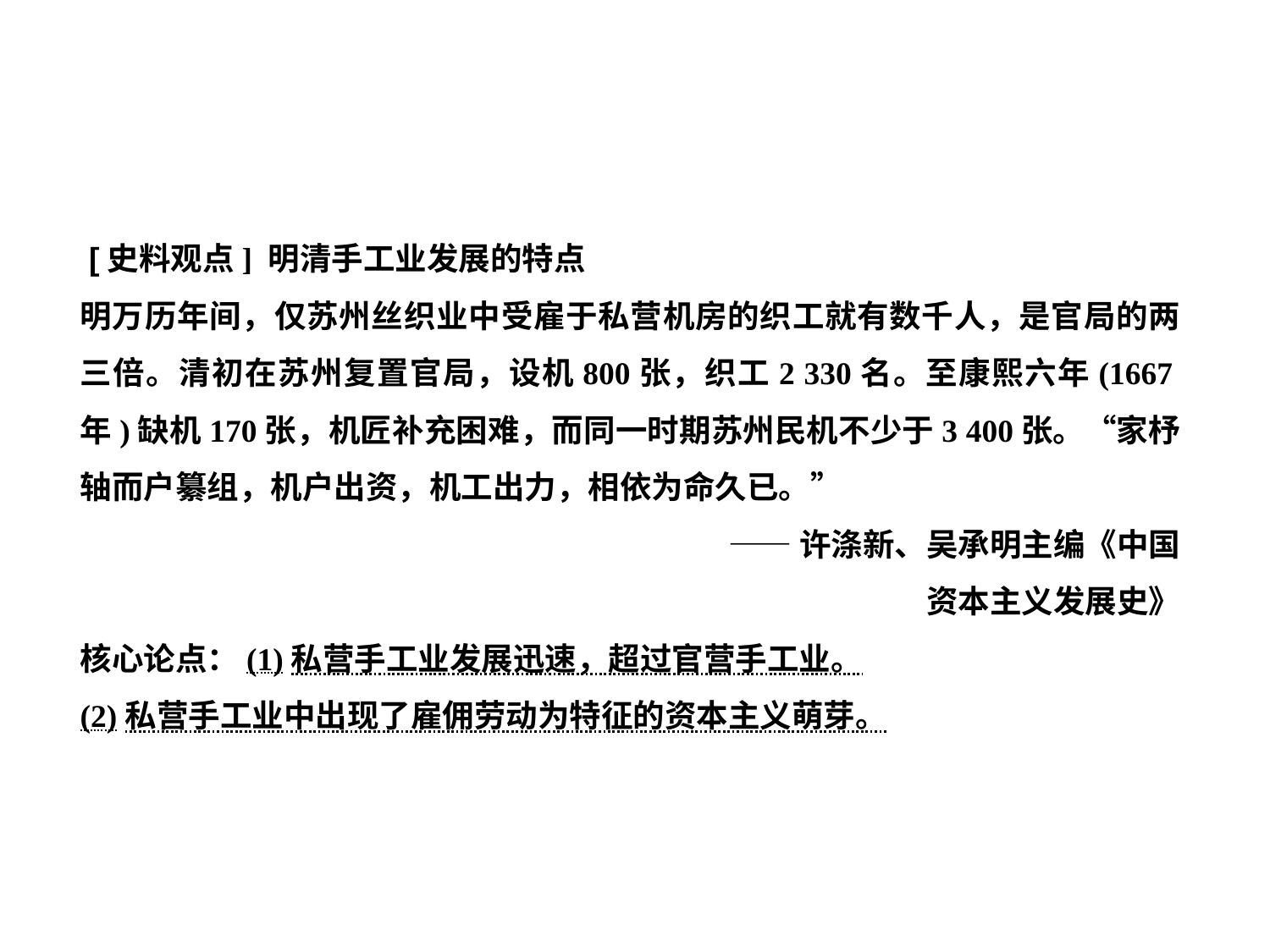

[史料观点] 明清手工业发展的特点
明万历年间，仅苏州丝织业中受雇于私营机房的织工就有数千人，是官局的两三倍。清初在苏州复置官局，设机800张，织工2 330名。至康熙六年(1667年)缺机170张，机匠补充困难，而同一时期苏州民机不少于3 400张。“家杼轴而户纂组，机户出资，机工出力，相依为命久已。”
——许涤新、吴承明主编《中国
资本主义发展史》
核心论点：(1)私营手工业发展迅速，超过官营手工业。
(2)私营手工业中出现了雇佣劳动为特征的资本主义萌芽。